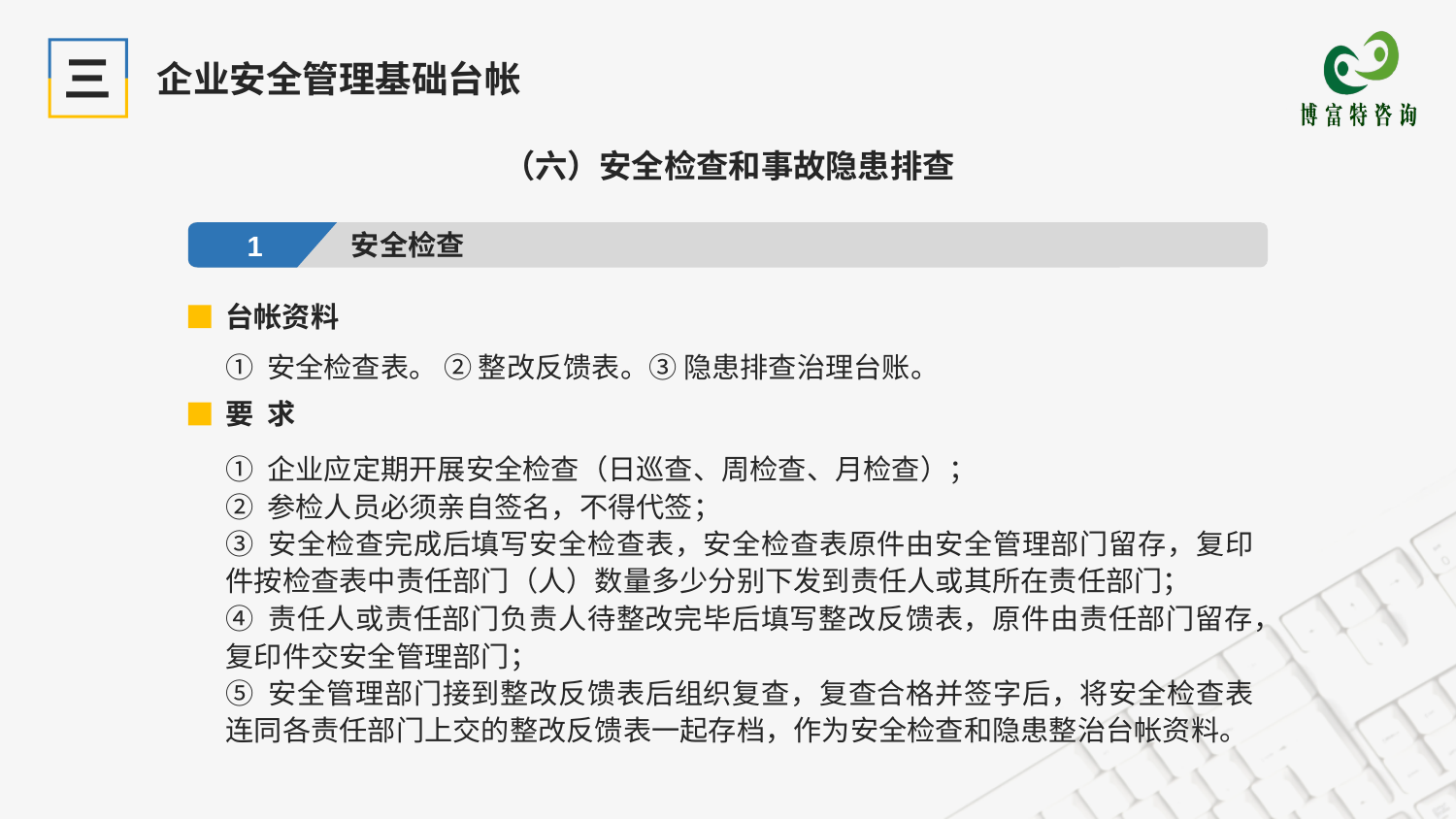

三
企业安全管理基础台帐
（六）安全检查和事故隐患排查
安全检查
1

台帐资料
① 安全检查表。 ② 整改反馈表。③ 隐患排查治理台账。
要  求

① 企业应定期开展安全检查（日巡查、周检查、月检查）；
② 参检人员必须亲自签名，不得代签；
③ 安全检查完成后填写安全检查表，安全检查表原件由安全管理部门留存，复印件按检查表中责任部门（人）数量多少分别下发到责任人或其所在责任部门；
④ 责任人或责任部门负责人待整改完毕后填写整改反馈表，原件由责任部门留存，复印件交安全管理部门；
⑤ 安全管理部门接到整改反馈表后组织复查，复查合格并签字后，将安全检查表连同各责任部门上交的整改反馈表一起存档，作为安全检查和隐患整治台帐资料。